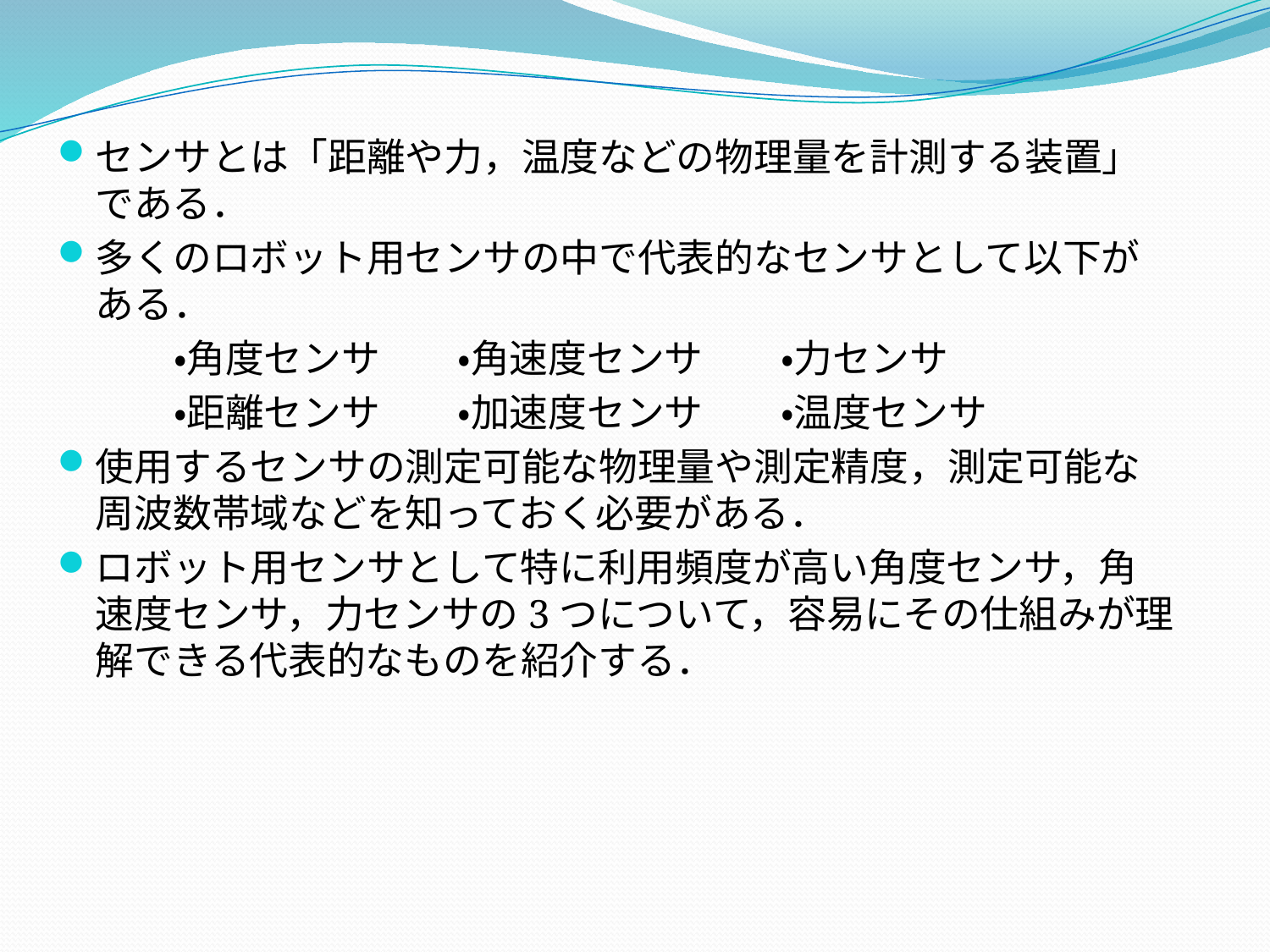

センサとは「距離や力，温度などの物理量を計測する装置」である．
多くのロボット用センサの中で代表的なセンサとして以下がある．
　　　・角度センサ　　・角速度センサ　　・力センサ
　　　・距離センサ　　・加速度センサ　　・温度センサ
使用するセンサの測定可能な物理量や測定精度，測定可能な周波数帯域などを知っておく必要がある．
ロボット用センサとして特に利用頻度が高い角度センサ，角速度センサ，力センサの3つについて，容易にその仕組みが理解できる代表的なものを紹介する．